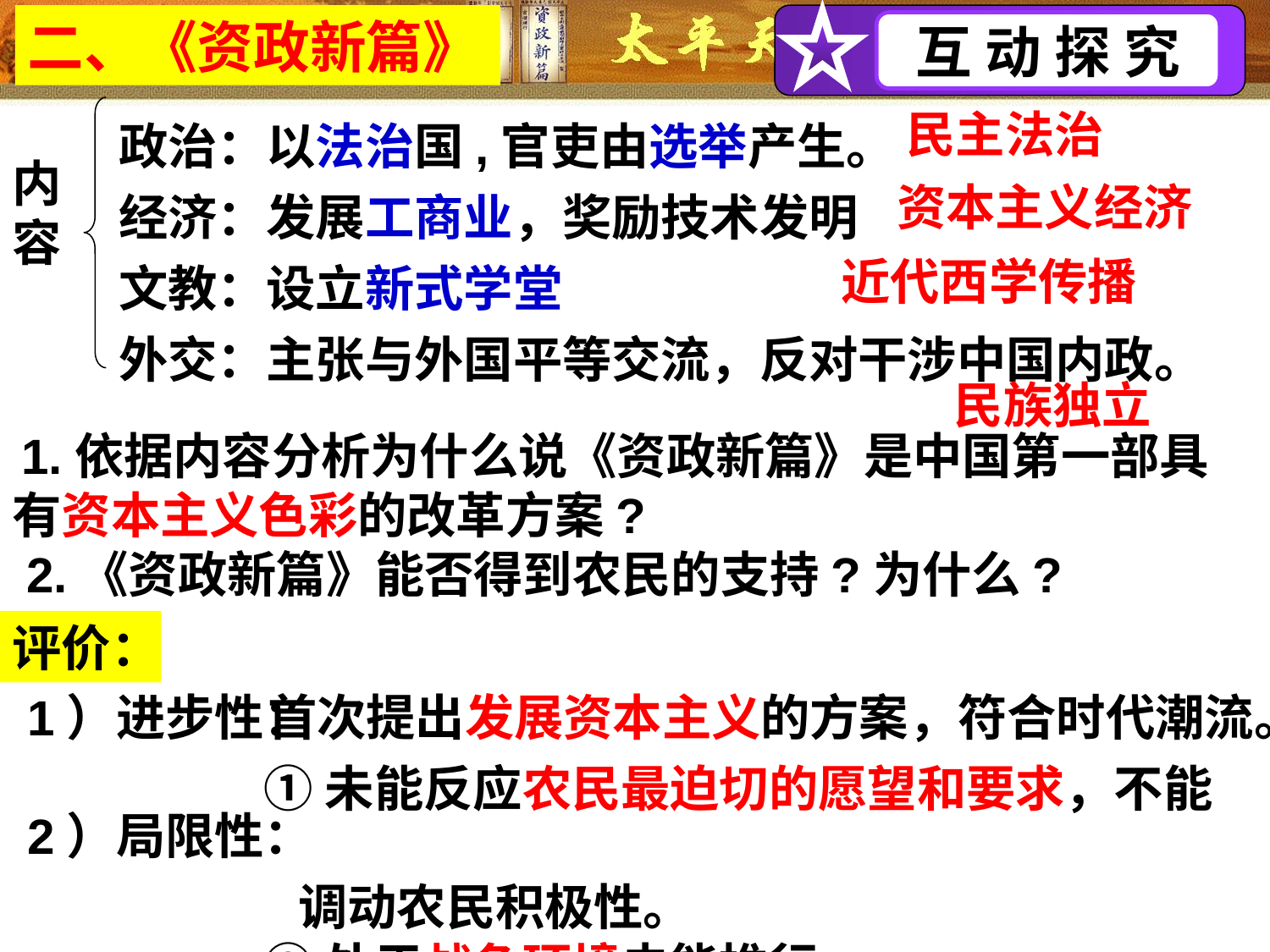

二、《资政新篇》

互 动 探 究

政治：以法治国,官吏由选举产生。
经济：发展工商业，奖励技术发明
文教：设立新式学堂
外交：主张与外国平等交流，反对干涉中国内政。
民主法治
内容
资本主义经济
近代西学传播

民族独立
 1.依据内容分析为什么说《资政新篇》是中国第一部具有资本主义色彩的改革方案?
 2.《资政新篇》能否得到农民的支持?为什么?
评价：
1）进步性：

2）局限性：
首次提出发展资本主义的方案，符合时代潮流。
①未能反应农民最迫切的愿望和要求，不能
  调动农民积极性。
②处于战争环境未能推行。